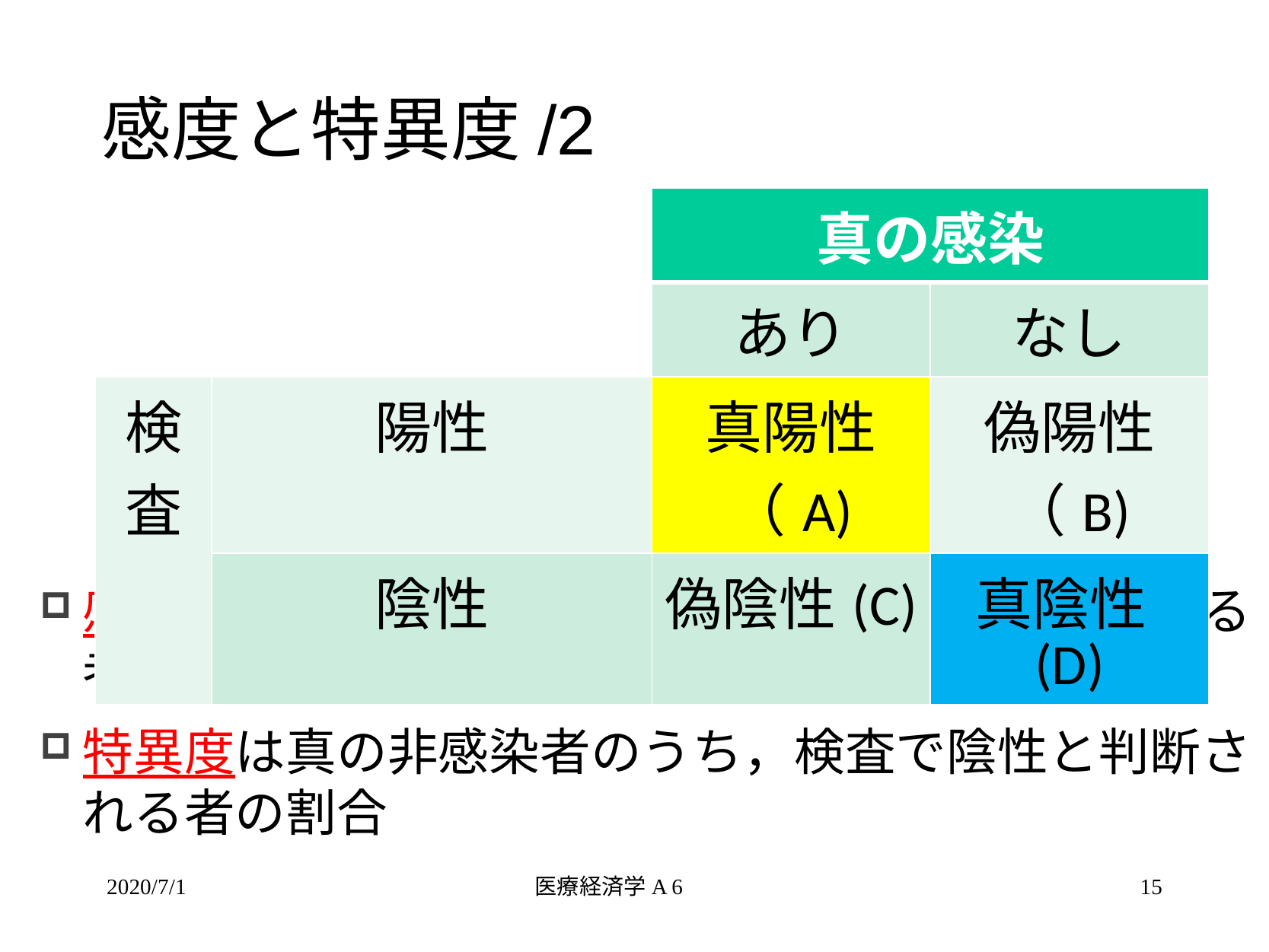

# 感度と特異度/2

感度は真の感染者のうち，検査で陽性と判断される者の割合
特異度は真の非感染者のうち，検査で陰性と判断される者の割合

|  |  | 真の感染 |  |
| --- | --- | --- | --- |
|  |  | あり | なし |
| 検査 | 陽性 | 真陽性（A) | 偽陽性（B) |
|  | 陰性 | 偽陰性(C) | 真陰性(D) |
2020/7/1
医療経済学A 6
15